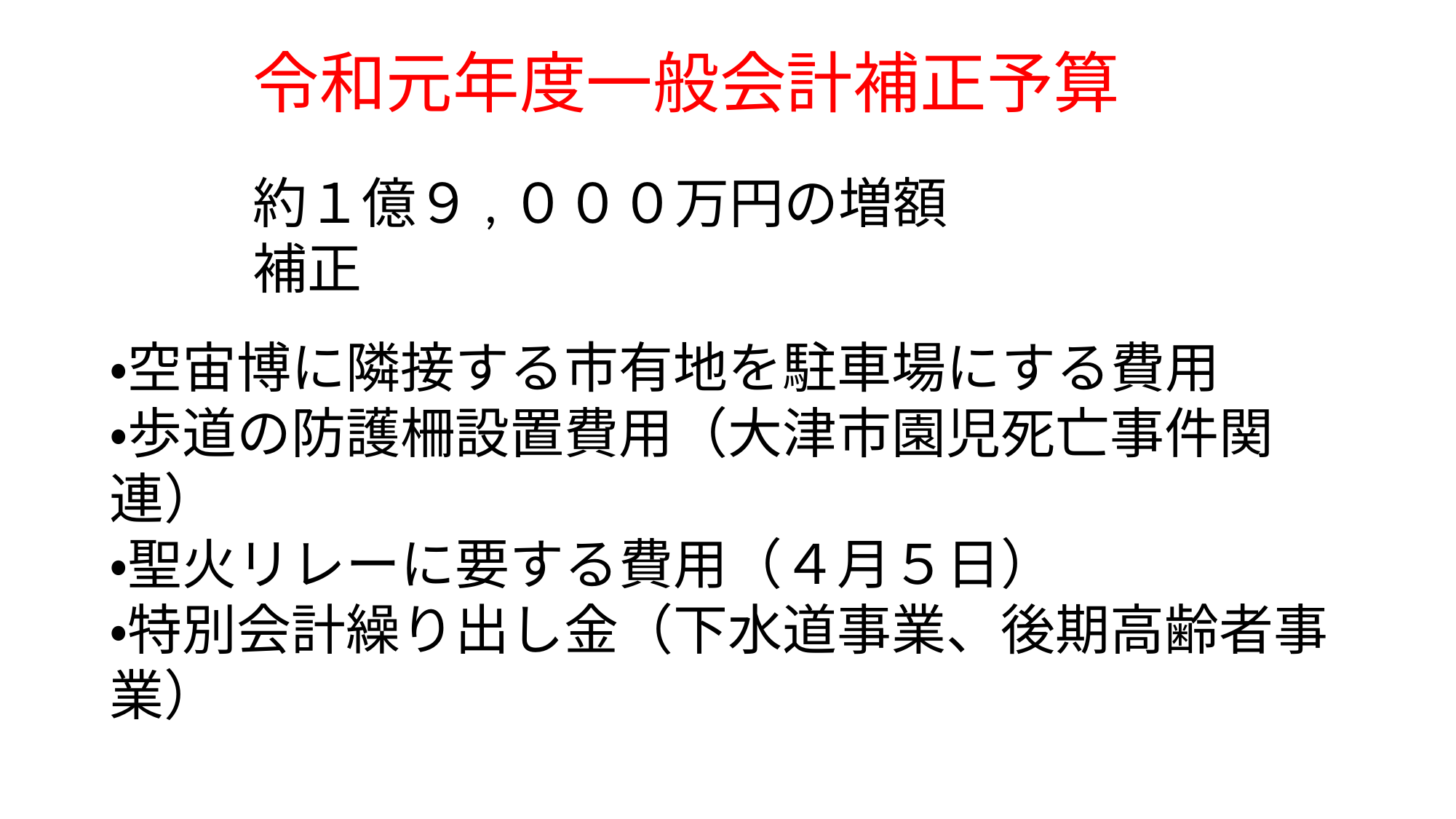

令和元年度一般会計補正予算
約１億９,０００万円の増額補正
・空宙博に隣接する市有地を駐車場にする費用
・歩道の防護柵設置費用（大津市園児死亡事件関連）
・聖火リレーに要する費用（４月５日）
・特別会計繰り出し金（下水道事業、後期高齢者事業）